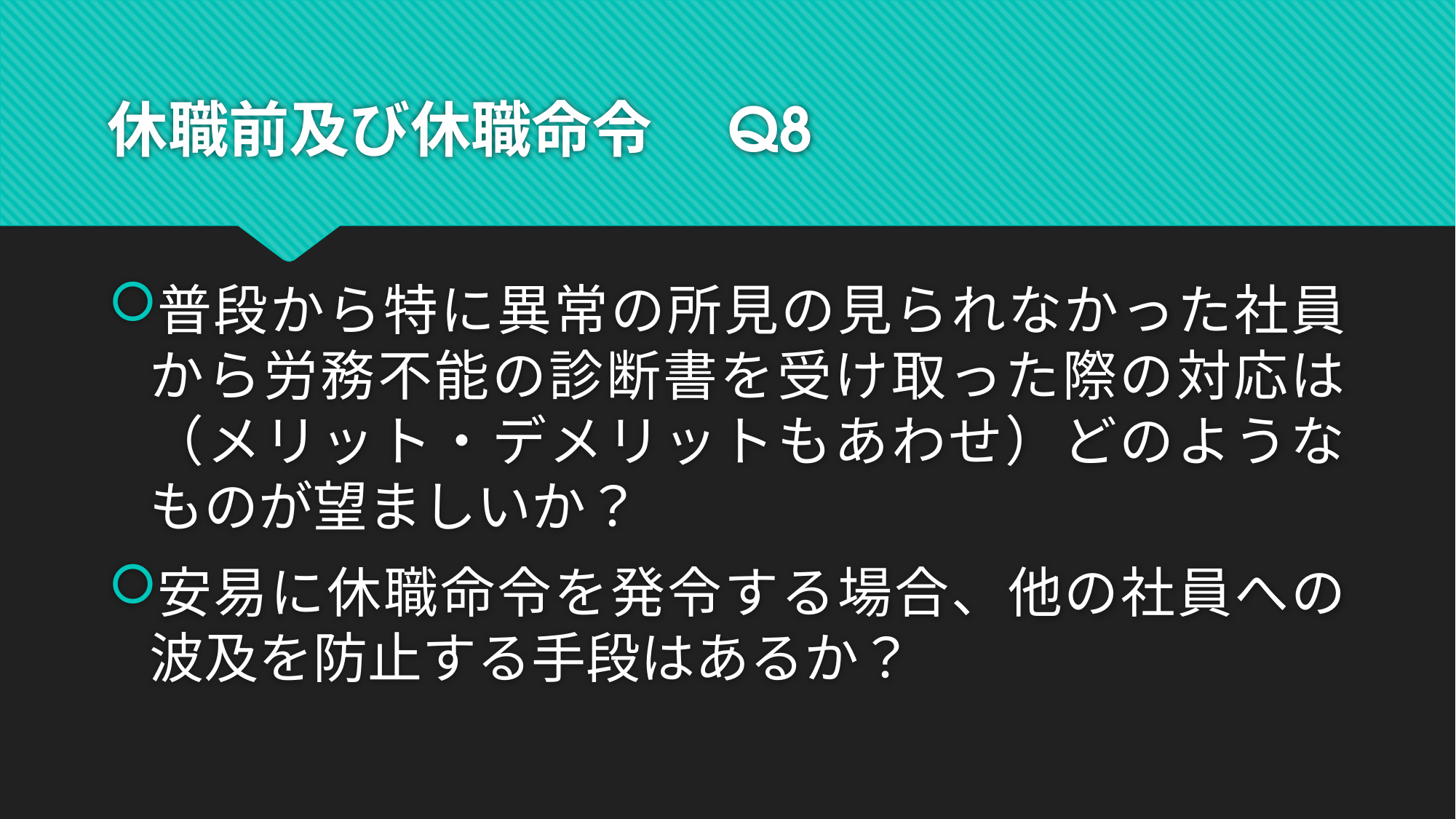

# 休職前及び休職命令　Q8
普段から特に異常の所見の見られなかった社員から労務不能の診断書を受け取った際の対応は（メリット・デメリットもあわせ）どのようなものが望ましいか？
安易に休職命令を発令する場合、他の社員への波及を防止する手段はあるか？